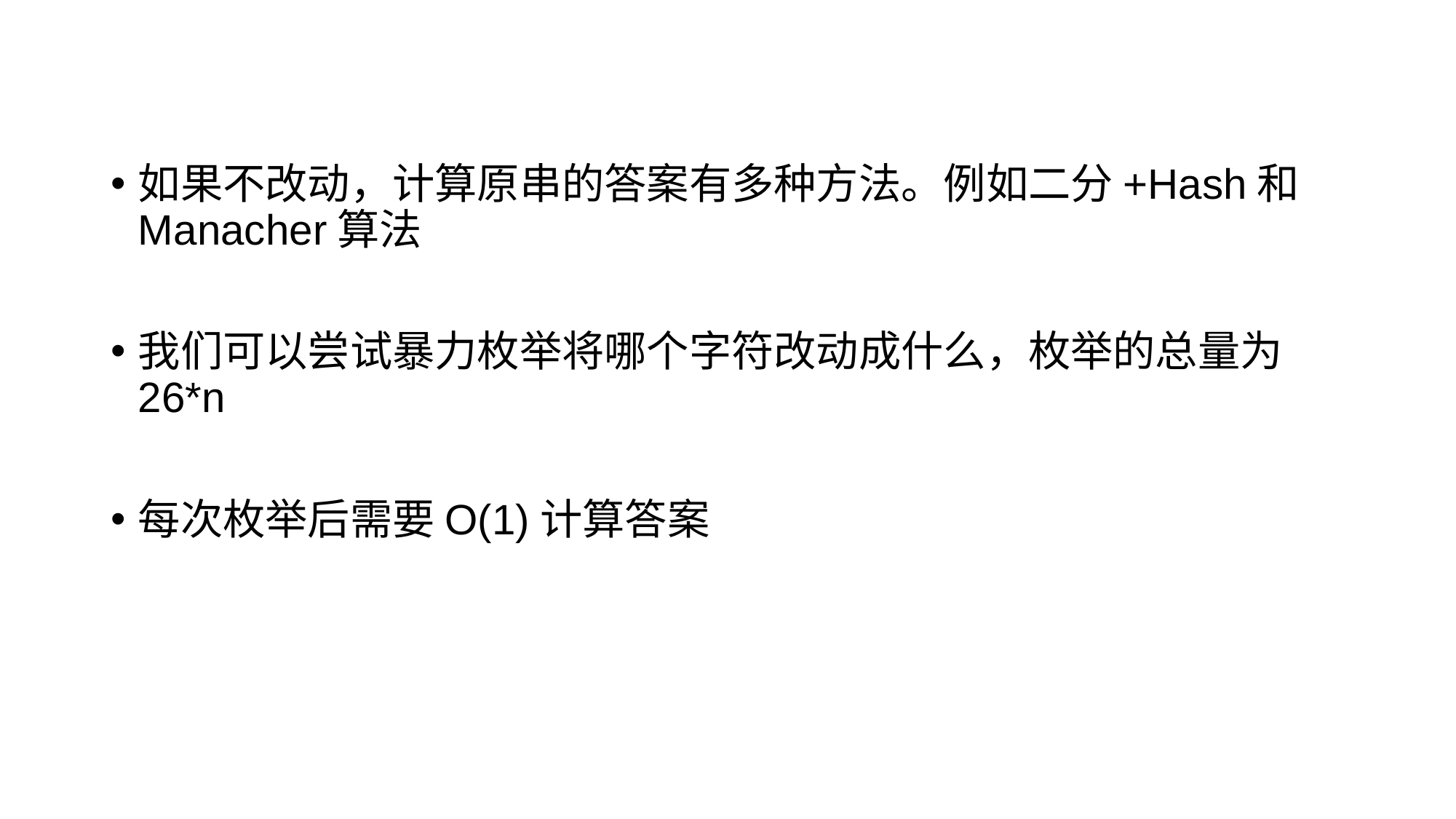

如果不改动，计算原串的答案有多种方法。例如二分+Hash和Manacher算法

我们可以尝试暴力枚举将哪个字符改动成什么，枚举的总量为26*n

每次枚举后需要O(1)计算答案